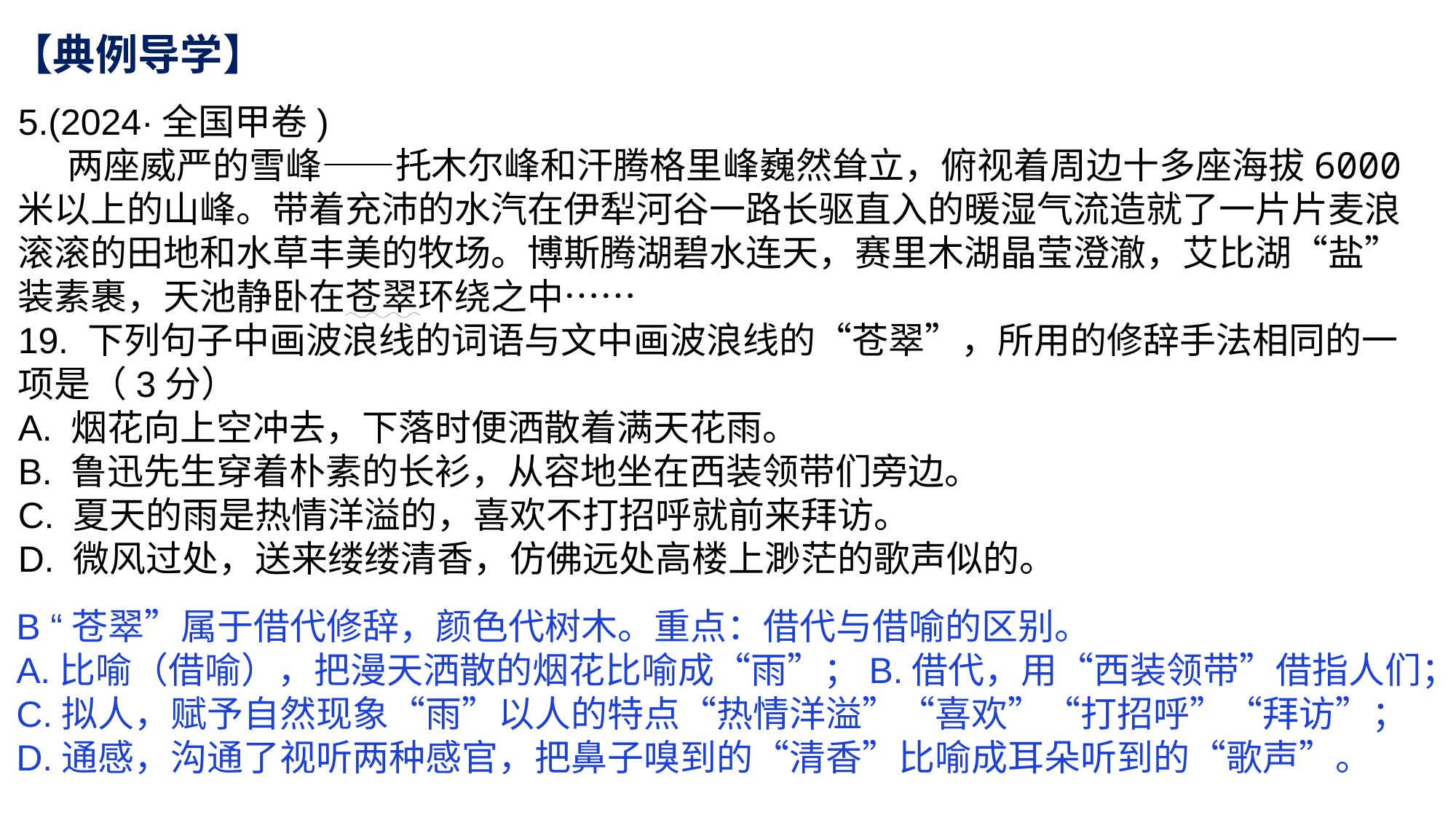

【典例导学】
5.(2024·全国甲卷)
     两座威严的雪峰——托木尔峰和汗腾格里峰巍然耸立，俯视着周边十多座海拔6000米以上的山峰。带着充沛的水汽在伊犁河谷一路长驱直入的暖湿气流造就了一片片麦浪滚滚的田地和水草丰美的牧场。博斯腾湖碧水连天，赛里木湖晶莹澄澈，艾比湖“盐”装素裹，天池静卧在苍翠环绕之中……
19. 下列句子中画波浪线的词语与文中画波浪线的“苍翠”，所用的修辞手法相同的一项是（3分）
A. 烟花向上空冲去，下落时便洒散着满天花雨。
B. 鲁迅先生穿着朴素的长衫，从容地坐在西装领带们旁边。
C. 夏天的雨是热情洋溢的，喜欢不打招呼就前来拜访。
D. 微风过处，送来缕缕清香，仿佛远处高楼上渺茫的歌声似的。
B “苍翠”属于借代修辞，颜色代树木。重点：借代与借喻的区别。
A.比喻（借喻），把漫天洒散的烟花比喻成“雨”；B.借代，用“西装领带”借指人们；C.拟人，赋予自然现象“雨”以人的特点“热情洋溢”“喜欢”“打招呼”“拜访”；D.通感，沟通了视听两种感官，把鼻子嗅到的“清香”比喻成耳朵听到的“歌声”。